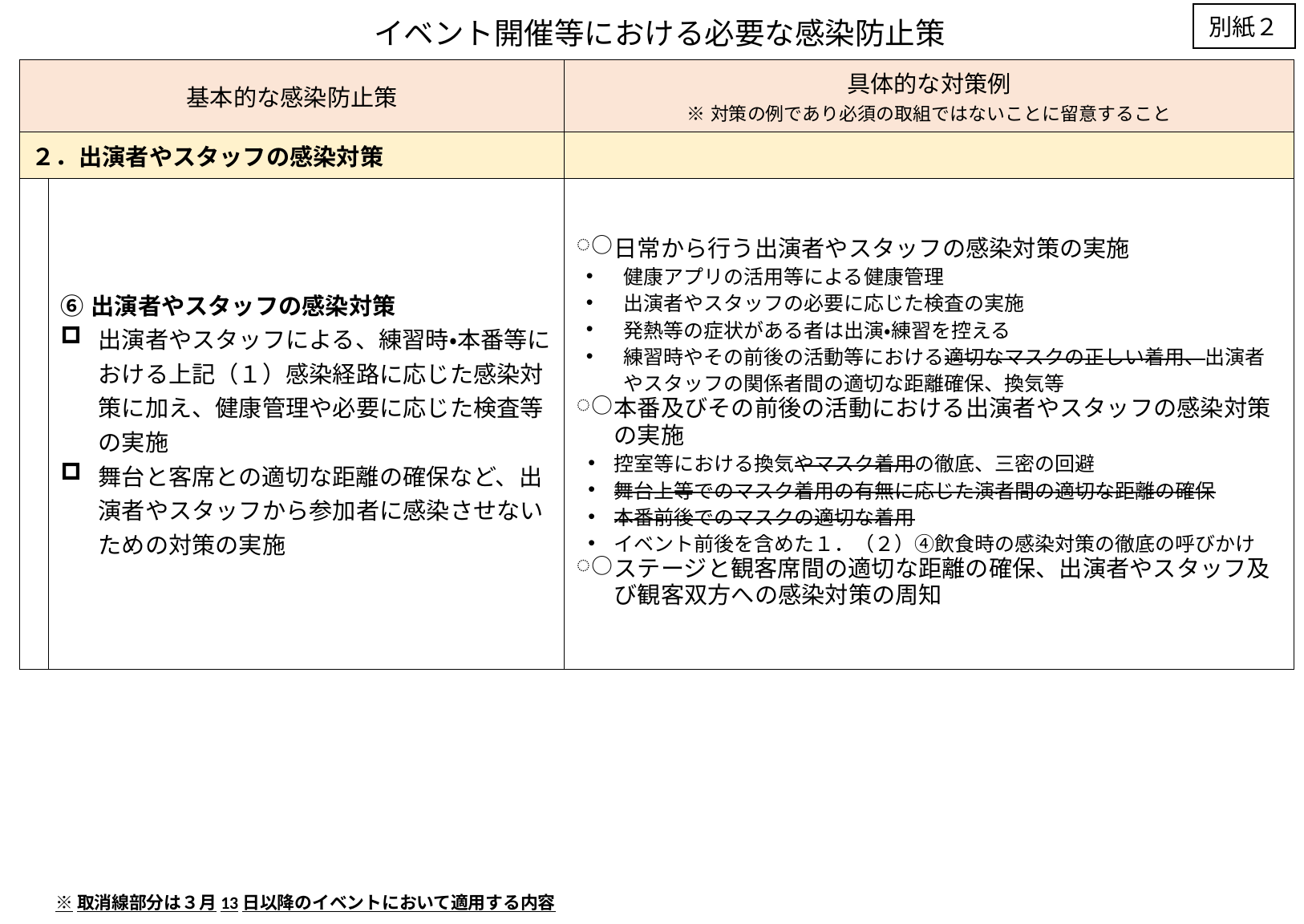

別紙２
イベント開催等における必要な感染防止策
| 基本的な感染防止策 |  | 具体的な対策例 ※対策の例であり必須の取組ではないことに留意すること |
| --- | --- | --- |
| ２．出演者やスタッフの感染対策 |  |  |
|  | ⑥出演者やスタッフの感染対策 出演者やスタッフによる、練習時・本番等における上記（１）感染経路に応じた感染対策に加え、健康管理や必要に応じた検査等の実施 舞台と客席との適切な距離の確保など、出演者やスタッフから参加者に感染させないための対策の実施 | 日常から行う出演者やスタッフの感染対策の実施 健康アプリの活用等による健康管理 出演者やスタッフの必要に応じた検査の実施 発熱等の症状がある者は出演・練習を控える 練習時やその前後の活動等における適切なマスクの正しい着用、出演者やスタッフの関係者間の適切な距離確保、換気等 本番及びその前後の活動における出演者やスタッフの感染対策の実施 控室等における換気やマスク着用の徹底、三密の回避 舞台上等でのマスク着用の有無に応じた演者間の適切な距離の確保 本番前後でのマスクの適切な着用 イベント前後を含めた１．（２）④飲食時の感染対策の徹底の呼びかけ ステージと観客席間の適切な距離の確保、出演者やスタッフ及び観客双方への感染対策の周知 |
※取消線部分は３月13日以降のイベントにおいて適用する内容